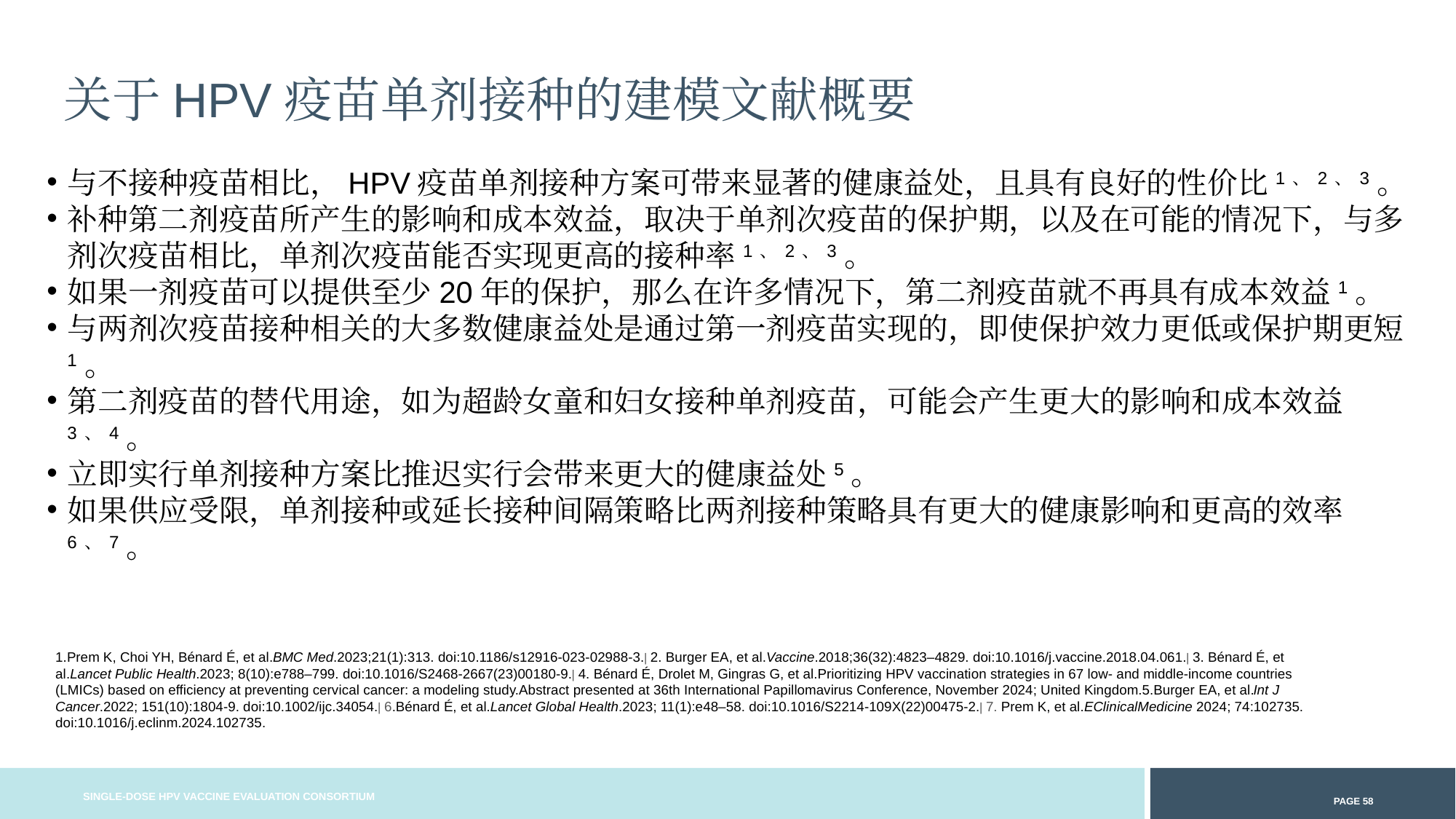

关于HPV疫苗单剂接种的建模文献概要
与不接种疫苗相比，HPV疫苗单剂接种方案可带来显著的健康益处，且具有良好的性价比1、2、3。
补种第二剂疫苗所产生的影响和成本效益，取决于单剂次疫苗的保护期，以及在可能的情况下，与多剂次疫苗相比，单剂次疫苗能否实现更高的接种率1、2、3。
如果一剂疫苗可以提供至少20年的保护，那么在许多情况下，第二剂疫苗就不再具有成本效益1。
与两剂次疫苗接种相关的大多数健康益处是通过第一剂疫苗实现的，即使保护效力更低或保护期更短1。
第二剂疫苗的替代用途，如为超龄女童和妇女接种单剂疫苗，可能会产生更大的影响和成本效益3、4。
立即实行单剂接种方案比推迟实行会带来更大的健康益处5。
如果供应受限，单剂接种或延长接种间隔策略比两剂接种策略具有更大的健康影响和更高的效率6、7。

1.Prem K, Choi YH, Bénard É, et al.BMC Med.2023;21(1):313. doi:10.1186/s12916-023-02988-3.| 2. Burger EA, et al.Vaccine.2018;36(32):4823–4829. doi:10.1016/j.vaccine.2018.04.061.| 3. Bénard É, et al.Lancet Public Health.2023; 8(10):e788–799. doi:10.1016/S2468-2667(23)00180-9.| 4. Bénard É, Drolet M, Gingras G, et al.Prioritizing HPV vaccination strategies in 67 low- and middle-income countries (LMICs) based on efficiency at preventing cervical cancer: a modeling study.Abstract presented at 36th International Papillomavirus Conference, November 2024; United Kingdom.5.Burger EA, et al.Int J Cancer.2022; 151(10):1804-9. doi:10.1002/ijc.34054.| 6.Bénard É, et al.Lancet Global Health.2023; 11(1):e48–58. doi:10.1016/S2214-109X(22)00475-2.| 7. Prem K, et al.EClinicalMedicine 2024; 74:102735. doi:10.1016/j.eclinm.2024.102735.